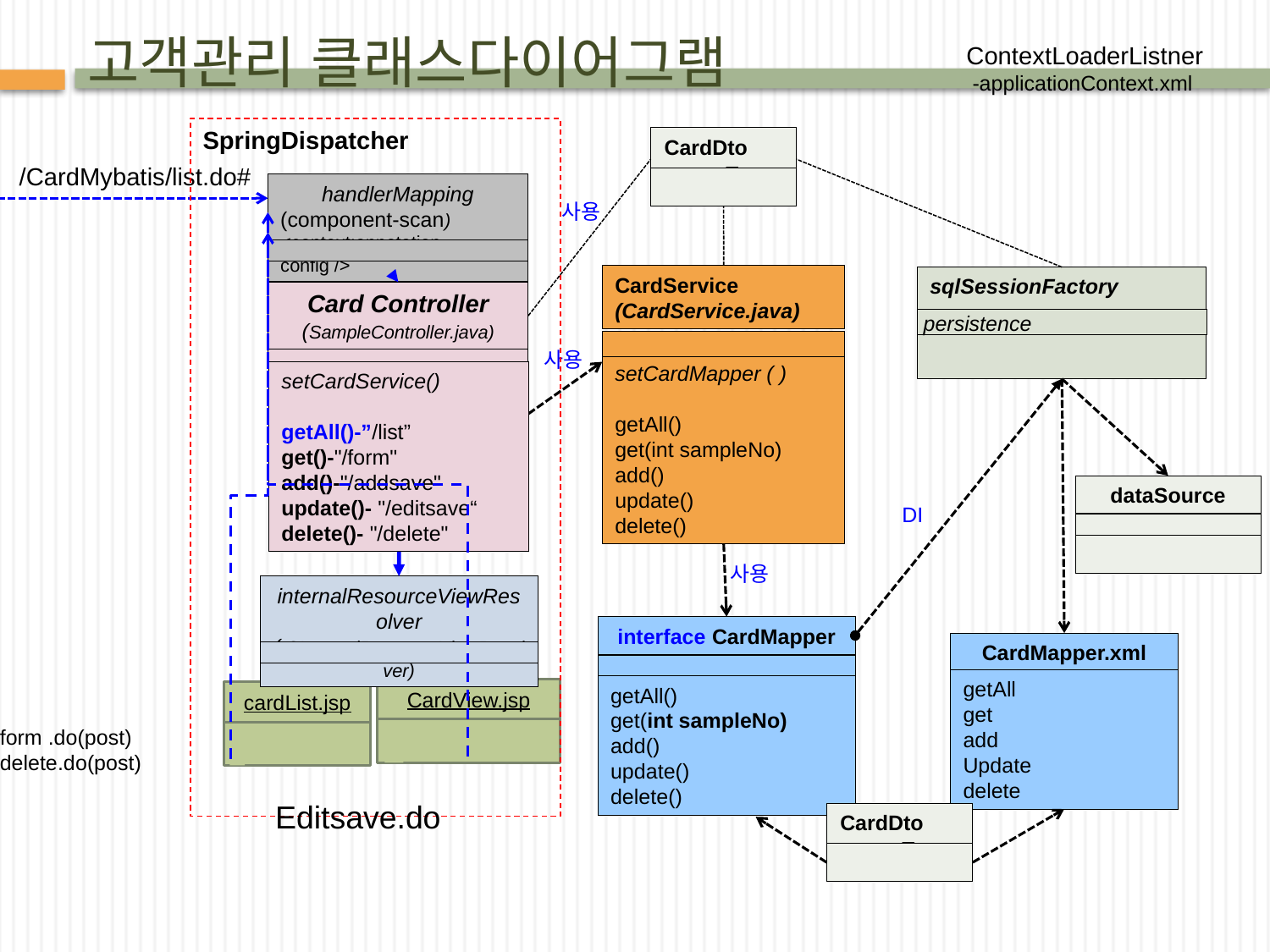

# 고객관리 클래스다이어그램
ContextLoaderListner
 -applicationContext.xml
SpringDispatcher
CardDto         ㅋ

/CardMybatis/list.do#
handlerMapping
(component-scan)
<context:annotation-config />

사용
CardService
(CardService.java)

setCardMapper ( )

getAll()
get(int sampleNo)
add()
update()
delete()
sqlSessionFactory
 persistence

Card Controller
(SampleController.java)

setCardService()

getAll()-”/list”
get()-"/form"
add()-"/addsave"
update()- "/editsave“
delete()- "/delete"
사용
dataSource

DI
사용
internalResourceViewResolver ( SInternalResourceViewResolver)

interface CardMapper

getAll()
get(int sampleNo)
add()
update()
delete()
CardMapper.xml
getAll
get
add
Update
delete
CardView.jsp

cardList.jsp

form .do(post)
delete.do(post)
Editsave.do
CardDto         ㅋ